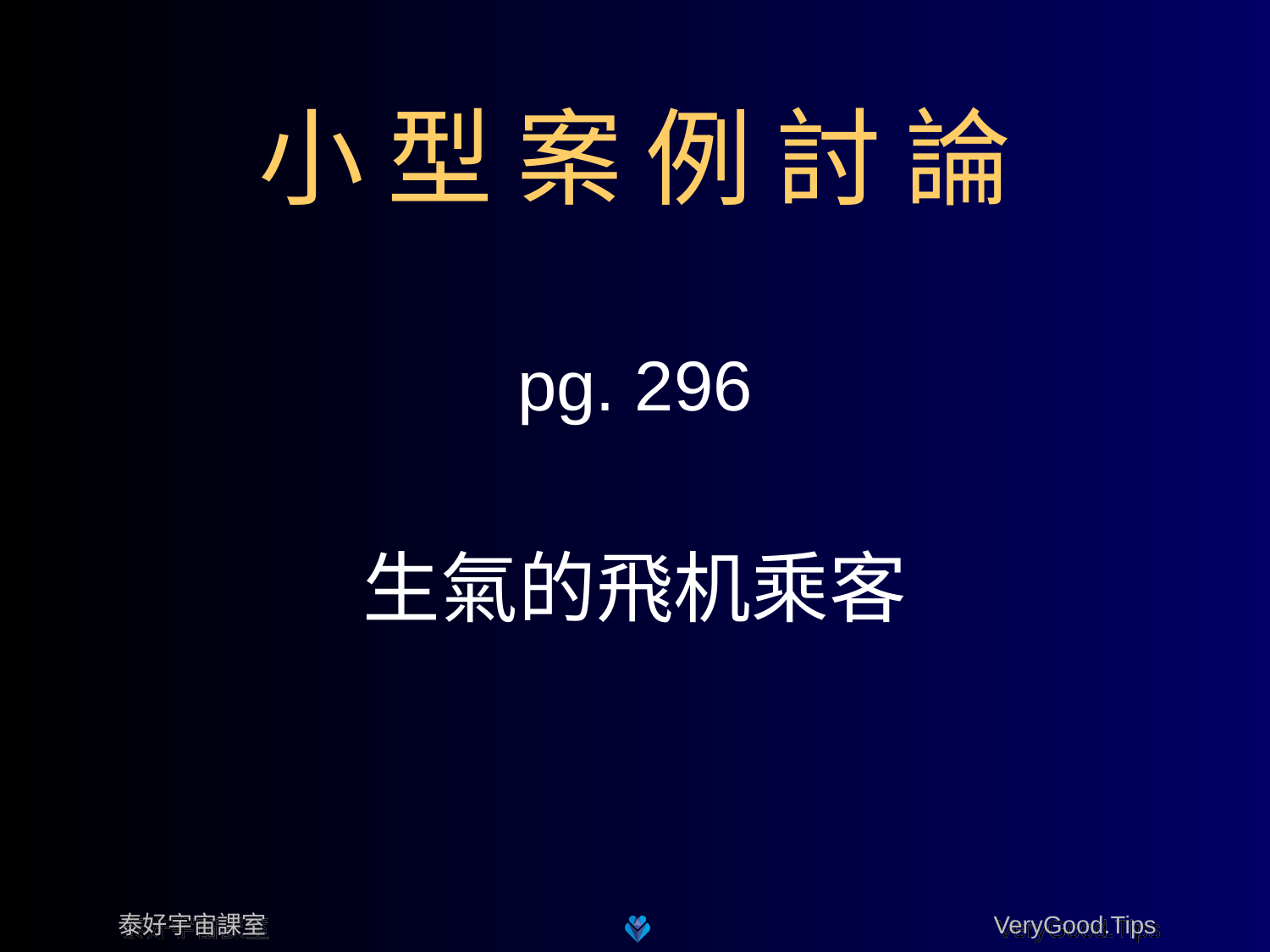

# 小 型 案 例 討 論
pg. 296

生氣的飛机乘客